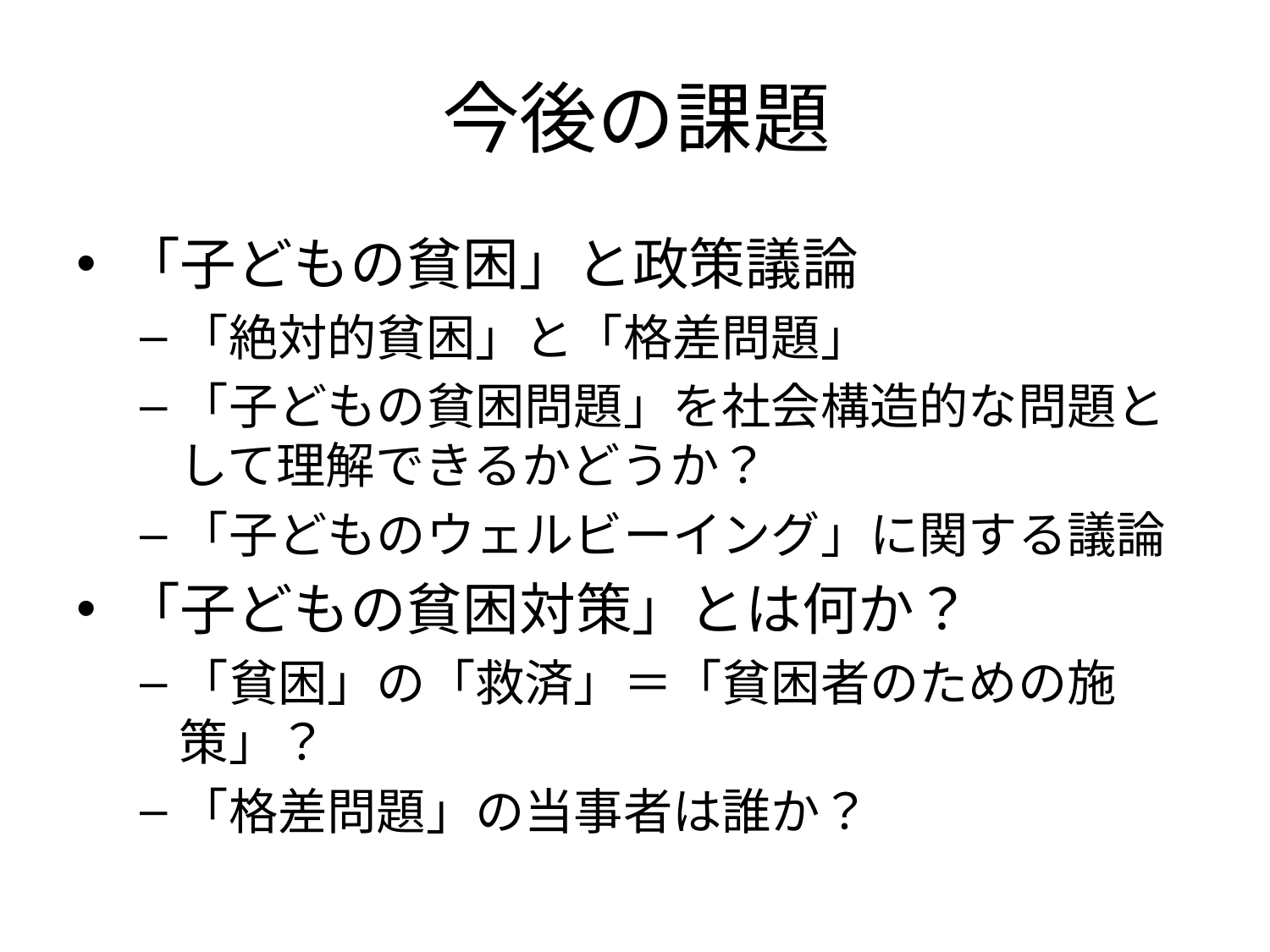

# 今後の課題
「子どもの貧困」と政策議論
「絶対的貧困」と「格差問題」
「子どもの貧困問題」を社会構造的な問題として理解できるかどうか？
「子どものウェルビーイング」に関する議論
「子どもの貧困対策」とは何か？
「貧困」の「救済」＝「貧困者のための施策」？
「格差問題」の当事者は誰か？